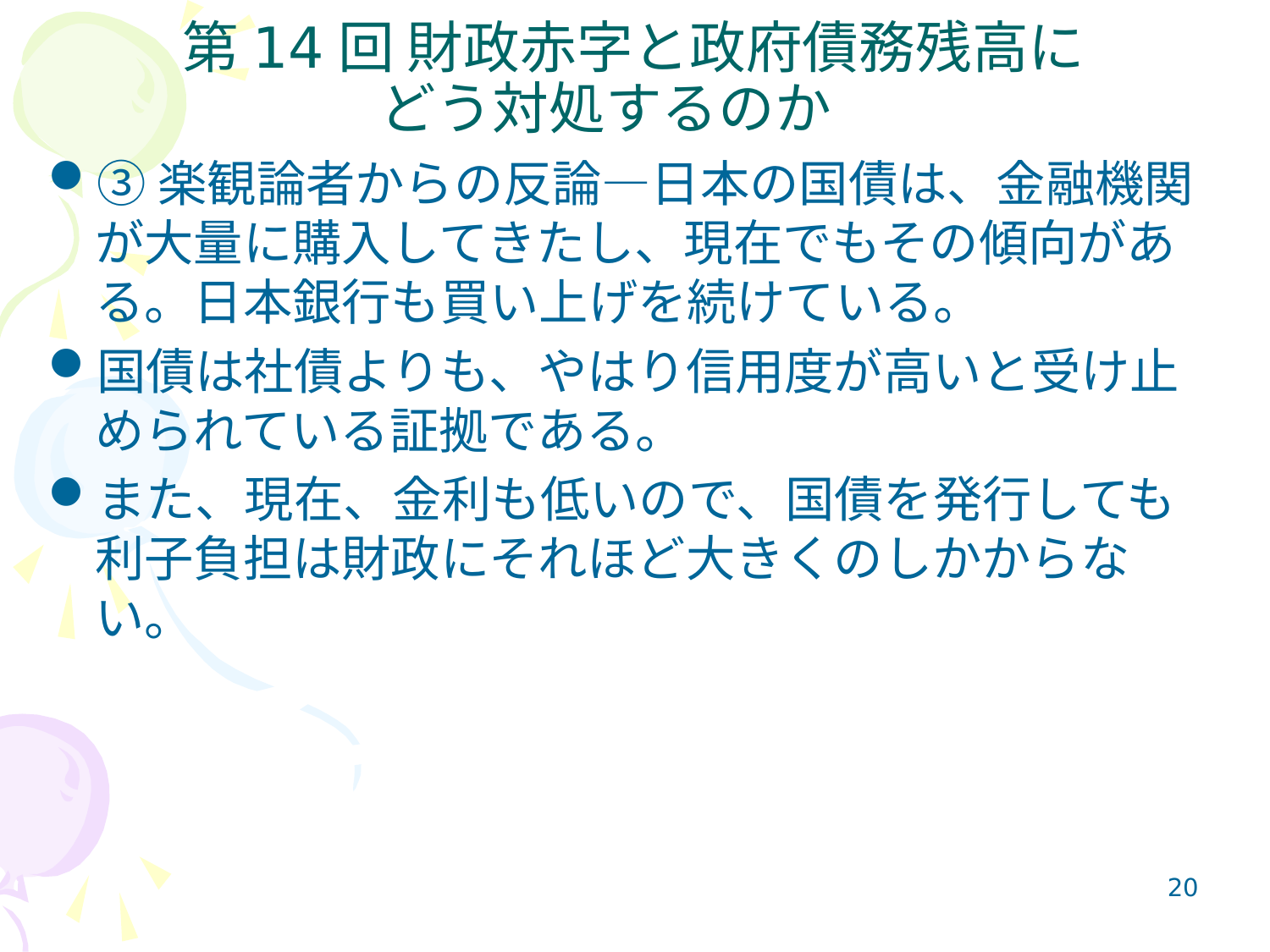

# 第14回 財政赤字と政府債務残高に どう対処するのか
③楽観論者からの反論―日本の国債は、金融機関が大量に購入してきたし、現在でもその傾向がある。日本銀行も買い上げを続けている。
国債は社債よりも、やはり信用度が高いと受け止められている証拠である。
また、現在、金利も低いので、国債を発行しても利子負担は財政にそれほど大きくのしかからない。

20